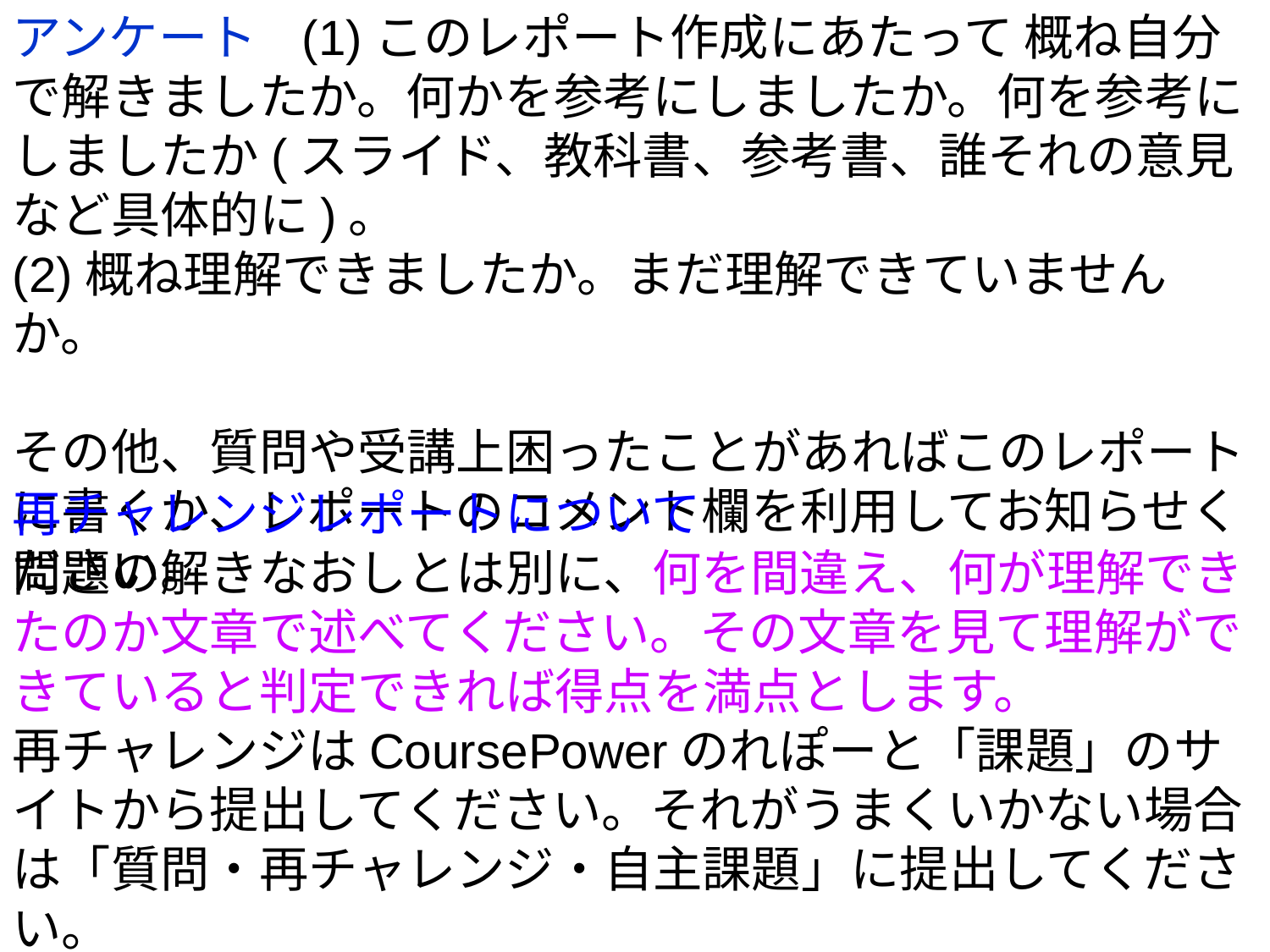

アンケート   (1)このレポート作成にあたって 概ね自分で解きましたか。何かを参考にしましたか。何を参考にしましたか(スライド、教科書、参考書、誰それの意見など具体的に)。
(2)概ね理解できましたか。まだ理解できていませんか。

その他、質問や受講上困ったことがあればこのレポートに書くか、レポートのコメント欄を利用してお知らせください。
再チャレンジレポートについて
問題の解きなおしとは別に、何を間違え、何が理解できたのか文章で述べてください。その文章を見て理解ができていると判定できれば得点を満点とします。
再チャレンジはCoursePowerのれぽーと「課題」のサイトから提出してください。それがうまくいかない場合は「質問・再チャレンジ・自主課題」に提出してください。